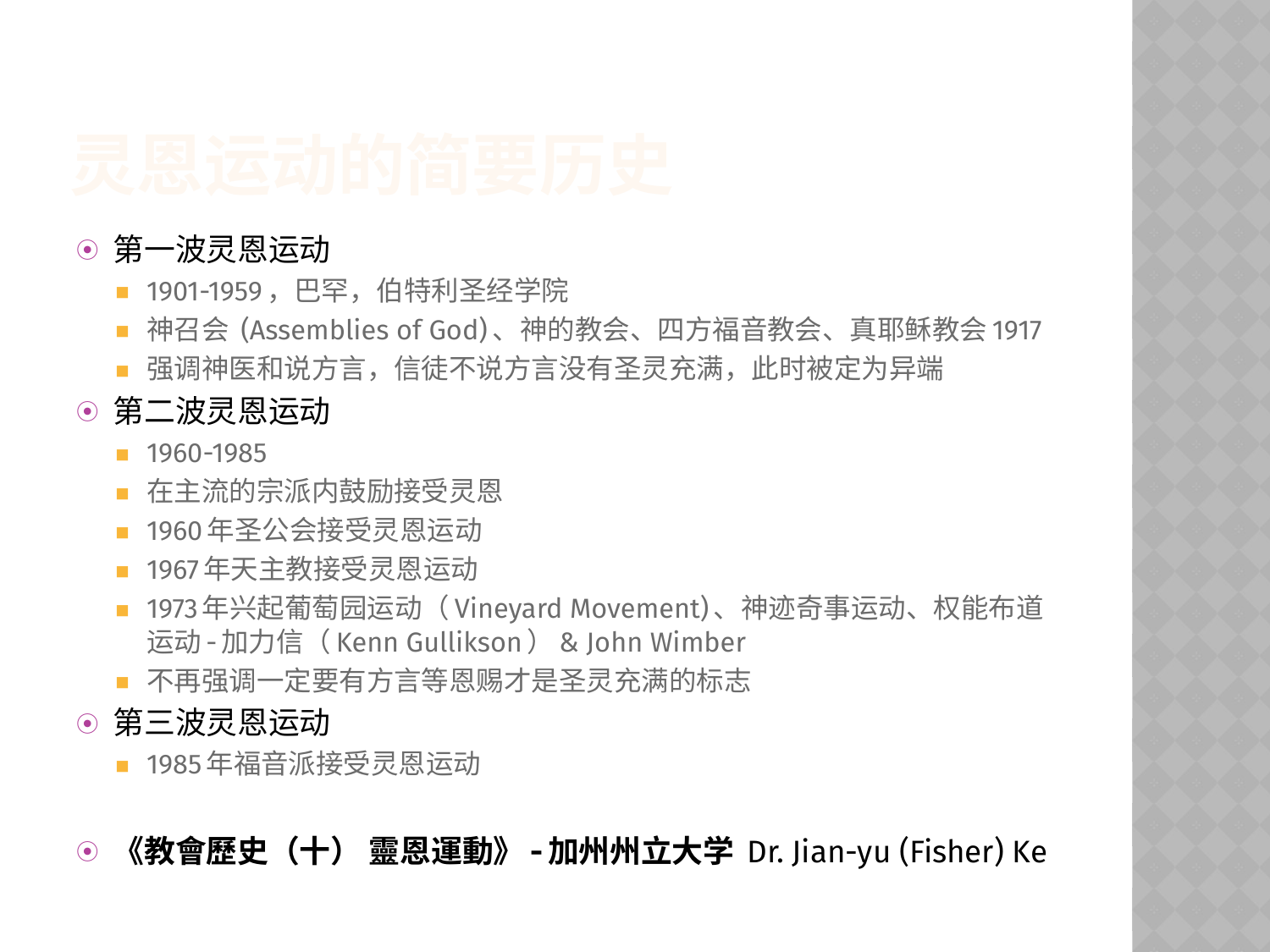

# 灵恩运动的简要历史
第一波灵恩运动
1901-1959，巴罕，伯特利圣经学院
神召会 (Assemblies of God)、神的教会、四方福音教会、真耶稣教会1917
强调神医和说方言，信徒不说方言没有圣灵充满，此时被定为异端
第二波灵恩运动
1960-1985
在主流的宗派内鼓励接受灵恩
1960年圣公会接受灵恩运动
1967年天主教接受灵恩运动
1973年兴起葡萄园运动（Vineyard Movement)、神迹奇事运动、权能布道运动-加力信（Kenn Gullikson）& John Wimber
不再强调一定要有方言等恩赐才是圣灵充满的标志
第三波灵恩运动
1985年福音派接受灵恩运动

《教會歷史（十） 靈恩運動》-加州州立大学 Dr. Jian-yu (Fisher) Ke